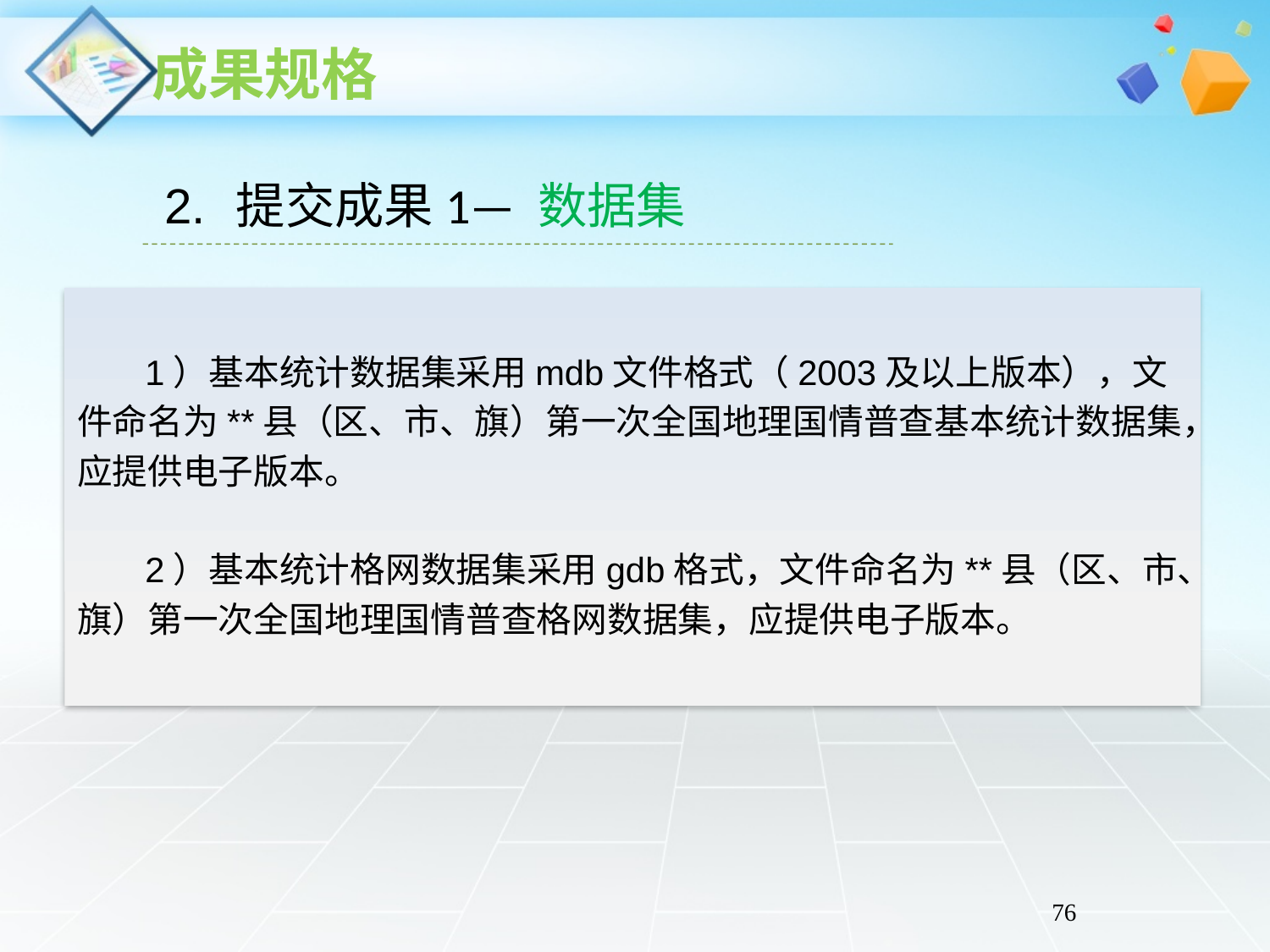

提交成果1— 数据集

       1）基本统计数据集采用mdb文件格式（2003及以上版本），文件命名为**县（区、市、旗）第一次全国地理国情普查基本统计数据集，应提供电子版本。

       2）基本统计格网数据集采用gdb格式，文件命名为**县（区、市、旗）第一次全国地理国情普查格网数据集，应提供电子版本。

76